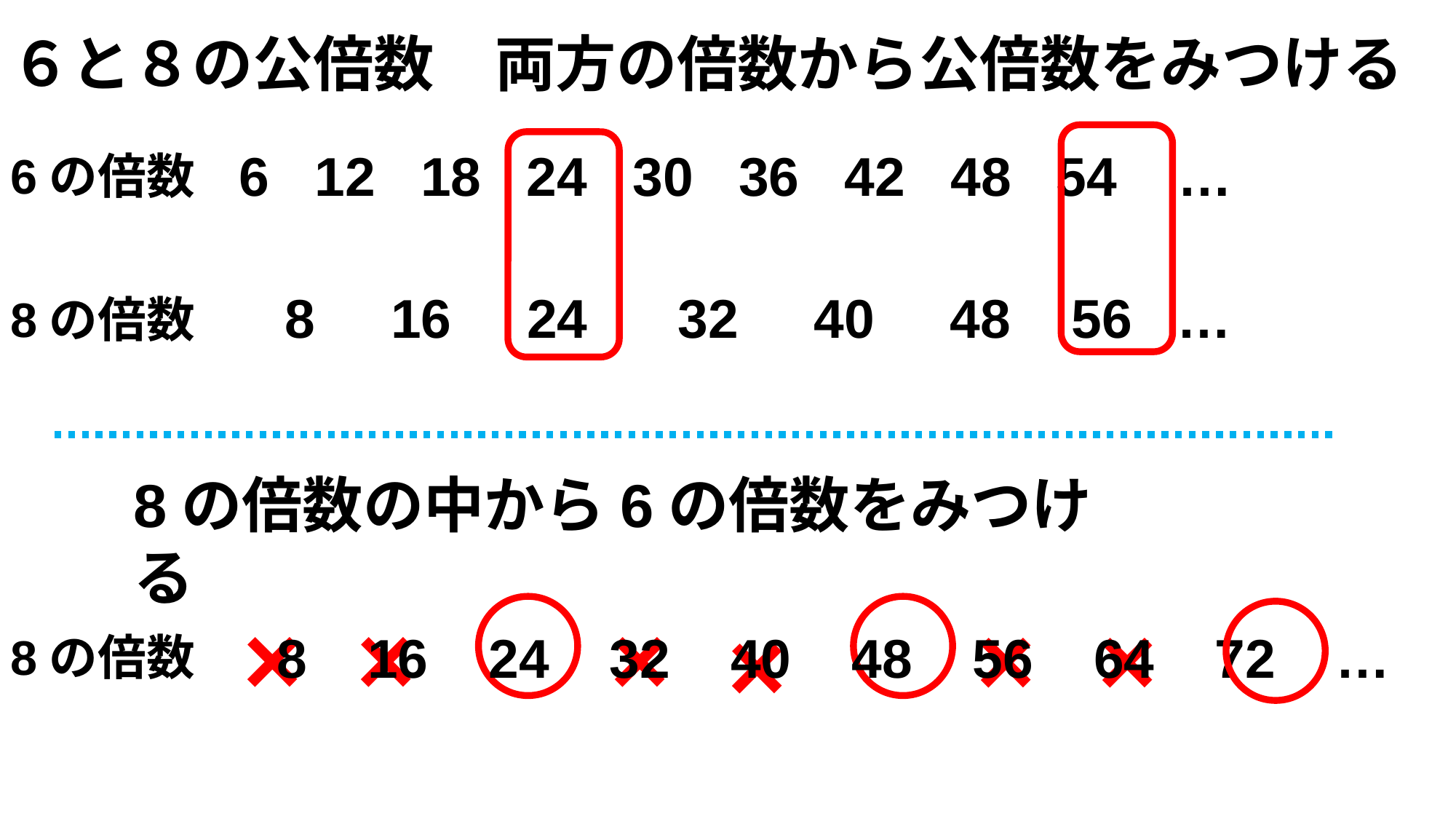

６と８の公倍数　両方の倍数から公倍数をみつける

6   12   18   24   30   36   42   48   54    …
6の倍数
8     16     24      32     40     48    56   …
8の倍数
8の倍数の中から6の倍数をみつける
×
×
×
×
×

×

8    16    24    32    40    48    56    64    72    …
8の倍数